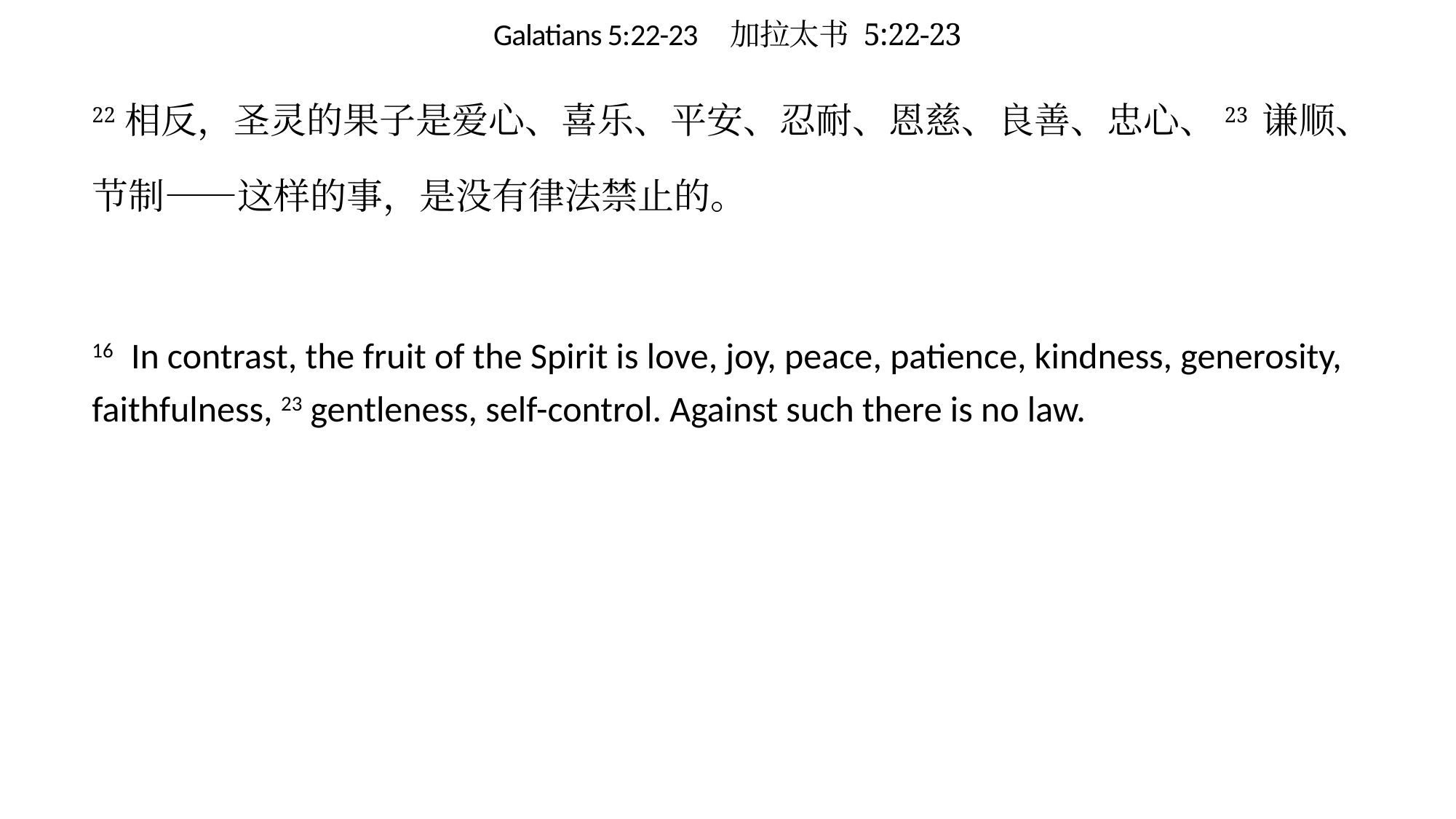

# Galatians 5:22-23    加拉太书 5:22-23
22相反，圣灵的果子是爱心、喜乐、平安、忍耐、恩慈、良善、忠心、23 谦顺、节制——这样的事，是没有律法禁止的。

16   In contrast, the fruit of the Spirit is love, joy, peace, patience, kindness, generosity, faithfulness, 23 gentleness, self-control. Against such there is no law.